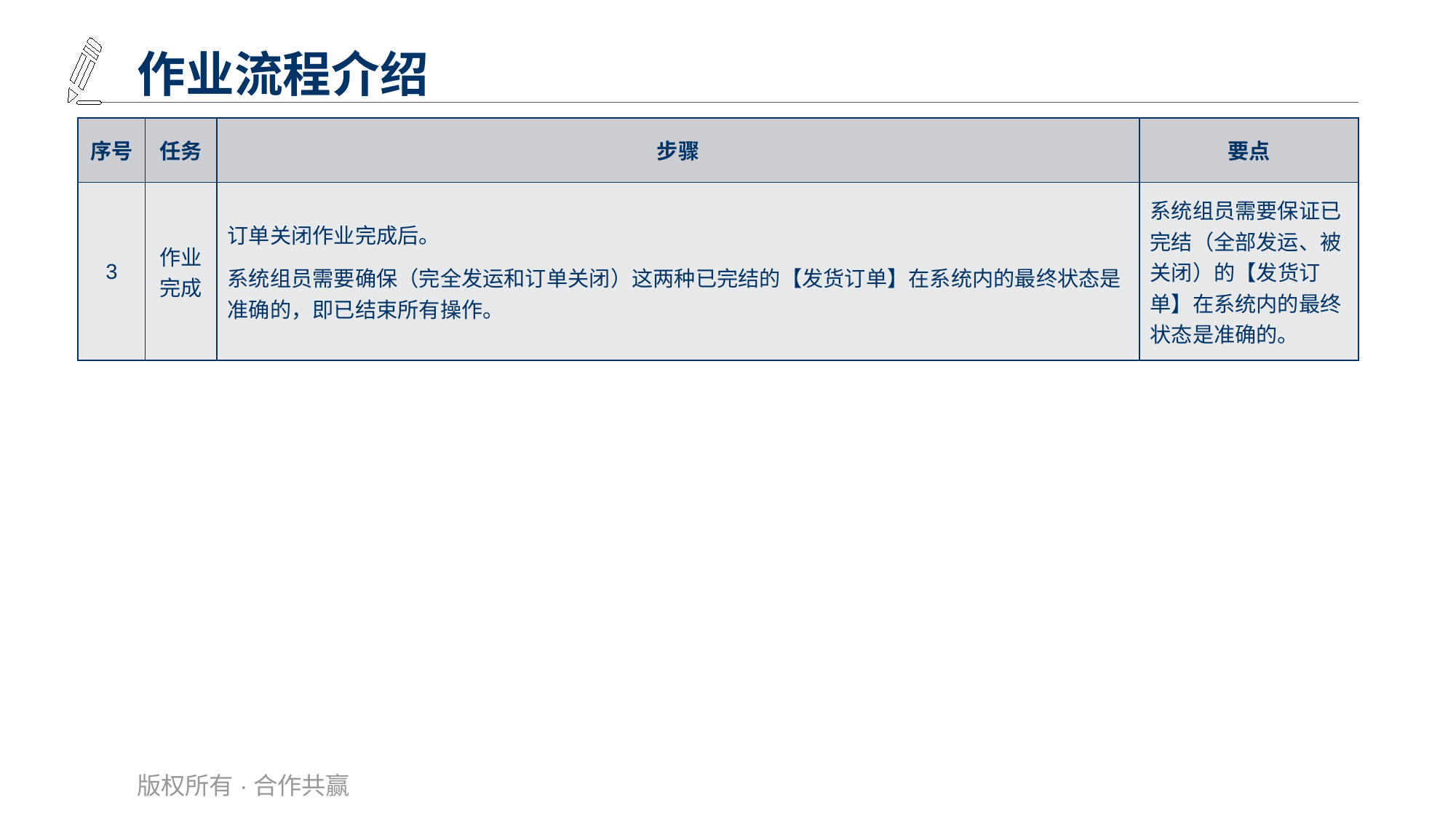

作业流程介绍
| 序号 | 任务 | 步骤 | 要点 |
| --- | --- | --- | --- |
| 3 | 作业完成 | 订单关闭作业完成后。 系统组员需要确保（完全发运和订单关闭）这两种已完结的【发货订单】在系统内的最终状态是准确的，即已结束所有操作。 | 系统组员需要保证已完结（全部发运、被关闭）的【发货订单】在系统内的最终状态是准确的。 |